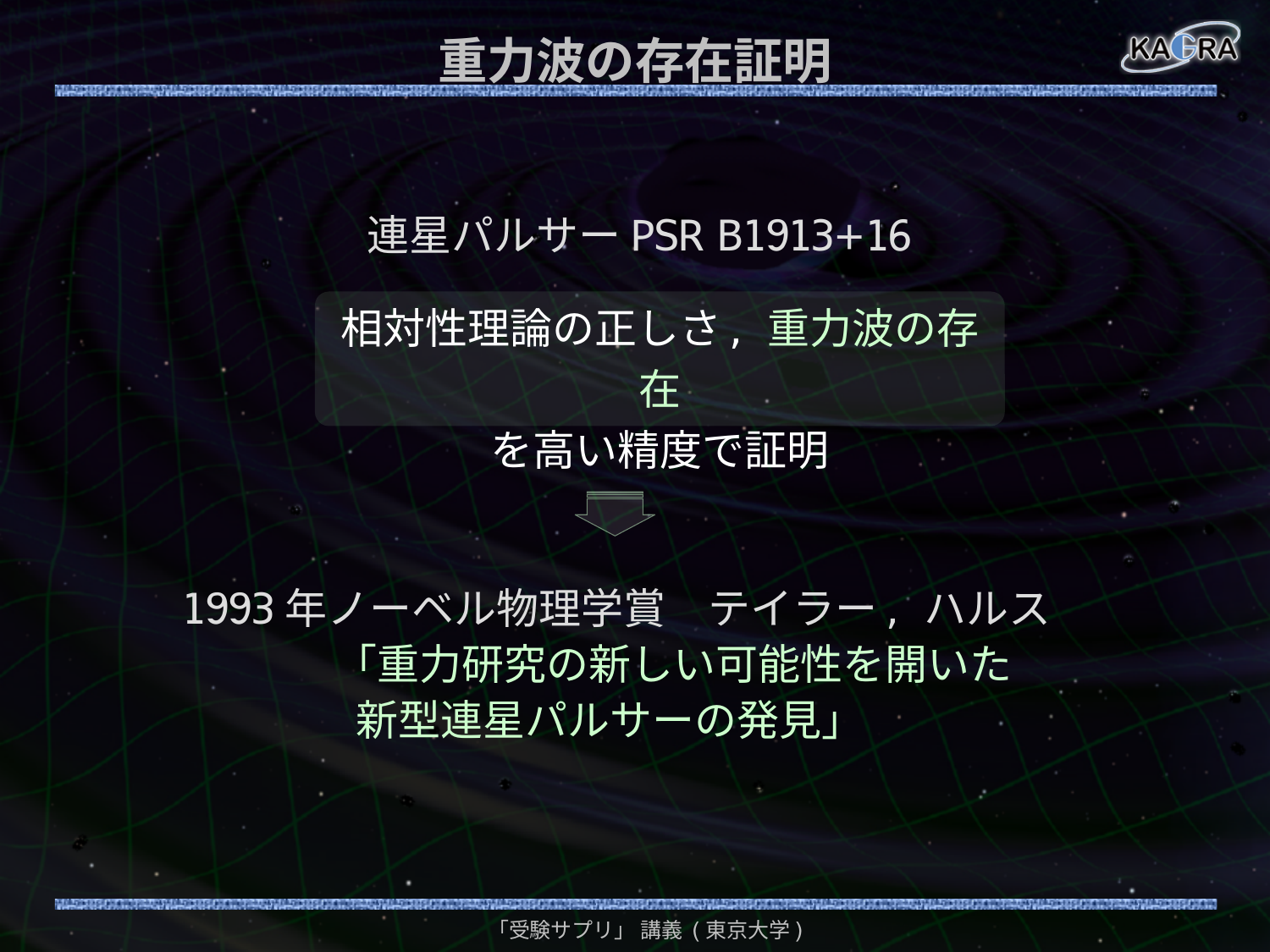

# 重力波の存在証明
連星パルサーPSR B1913+16
相対性理論の正しさ, 重力波の存在
を高い精度で証明

 1993年ノーベル物理学賞　テイラー, ハルス
　　　「重力研究の新しい可能性を開いた
新型連星パルサーの発見」
「受験サプリ」 講義 (東京大学)